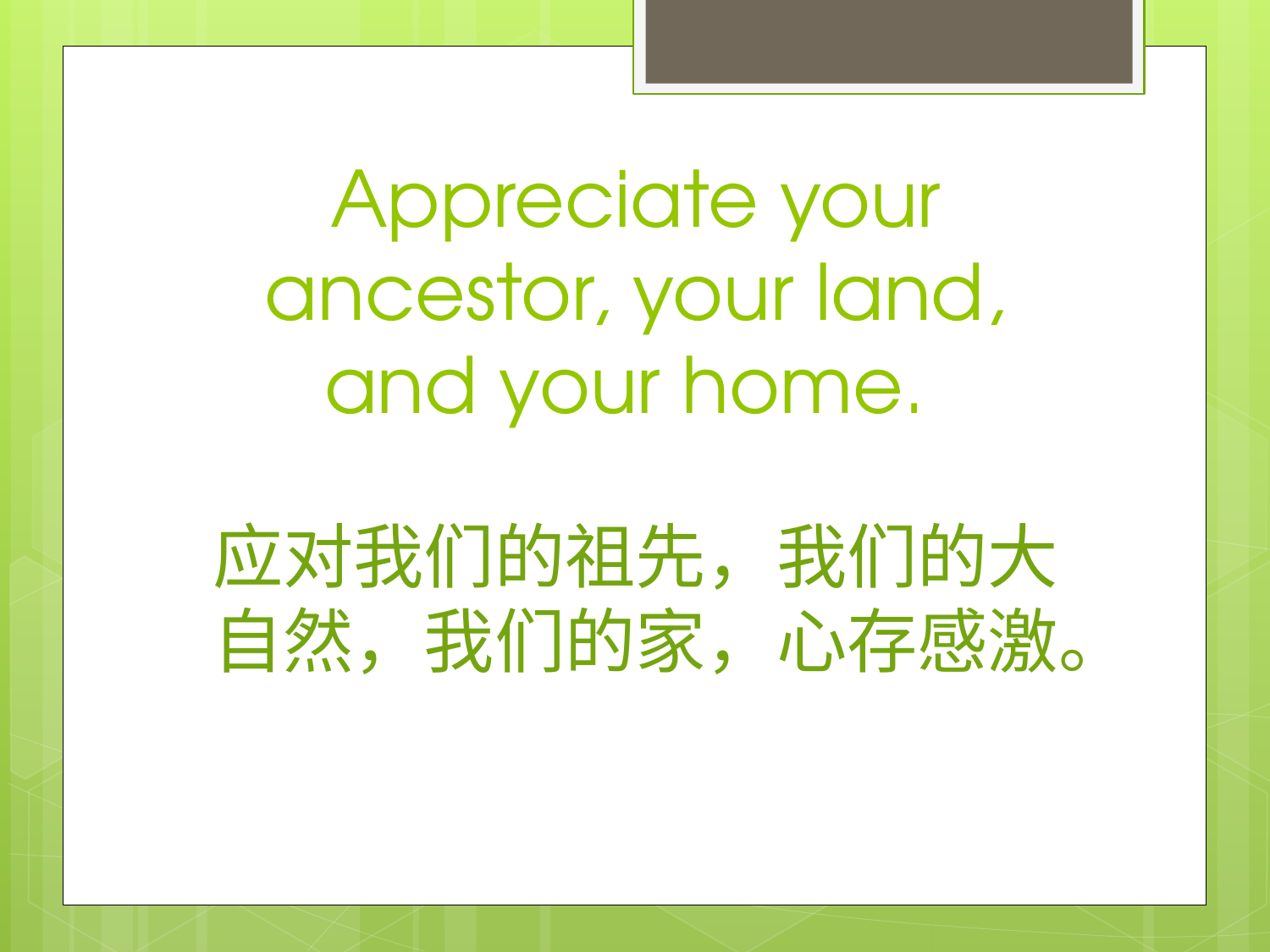

# Appreciate your ancestor, your land, and your home.
应对我们的祖先，我们的大自然，我们的家，心存感激。